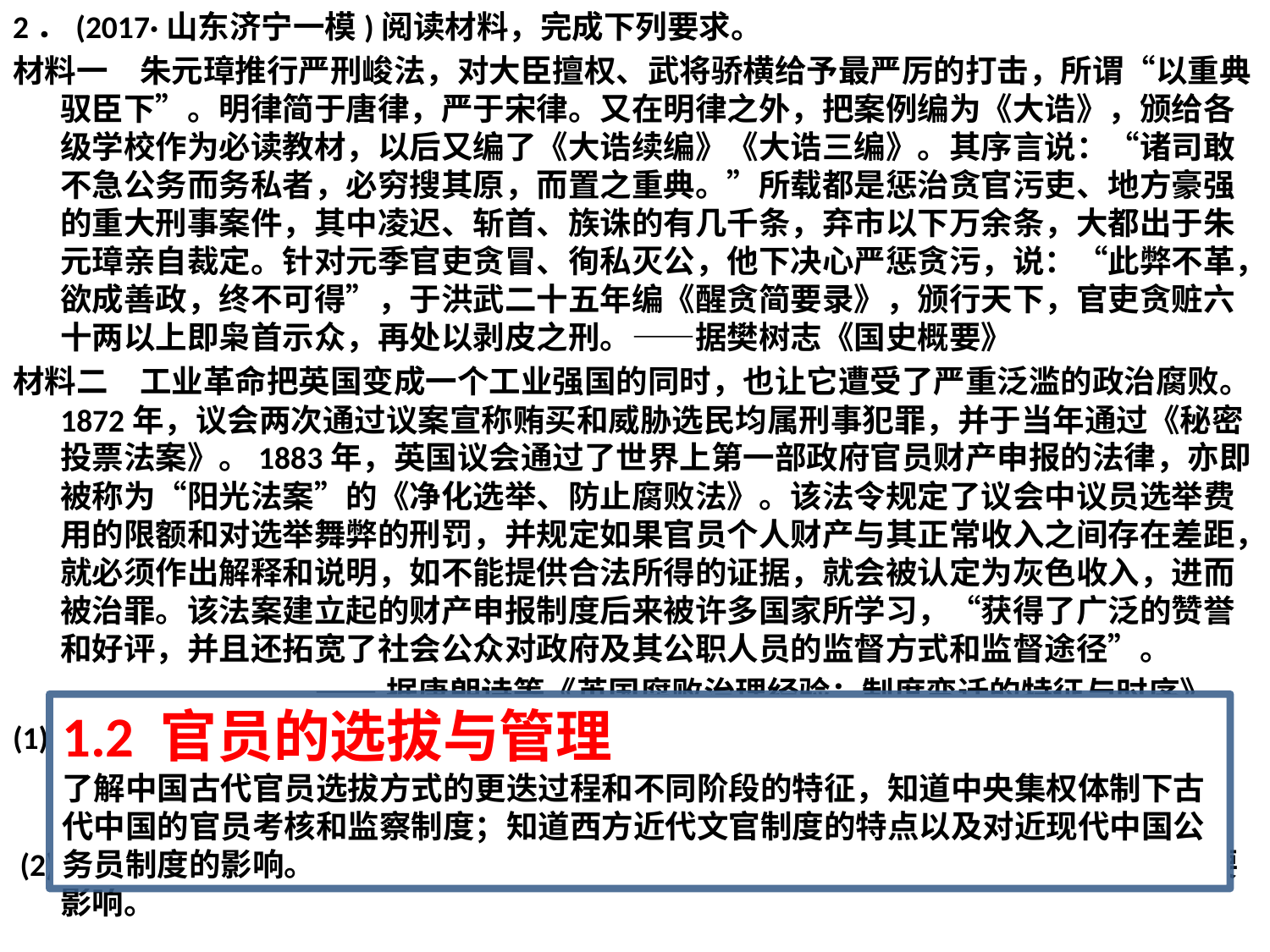

2．(2017·山东济宁一模)阅读材料，完成下列要求。
材料一　朱元璋推行严刑峻法，对大臣擅权、武将骄横给予最严厉的打击，所谓“以重典驭臣下”。明律简于唐律，严于宋律。又在明律之外，把案例编为《大诰》，颁给各级学校作为必读教材，以后又编了《大诰续编》《大诰三编》。其序言说：“诸司敢不急公务而务私者，必穷搜其原，而置之重典。”所载都是惩治贪官污吏、地方豪强的重大刑事案件，其中凌迟、斩首、族诛的有几千条，弃市以下万余条，大都出于朱元璋亲自裁定。针对元季官吏贪冒、徇私灭公，他下决心严惩贪污，说：“此弊不革，欲成善政，终不可得”，于洪武二十五年编《醒贪简要录》，颁行天下，官吏贪赃六十两以上即枭首示众，再处以剥皮之刑。——据樊树志《国史概要》
材料二　工业革命把英国变成一个工业强国的同时，也让它遭受了严重泛滥的政治腐败。1872年，议会两次通过议案宣称贿买和威胁选民均属刑事犯罪，并于当年通过《秘密投票法案》。1883年，英国议会通过了世界上第一部政府官员财产申报的法律，亦即被称为“阳光法案”的《净化选举、防止腐败法》。该法令规定了议会中议员选举费用的限额和对选举舞弊的刑罚，并规定如果官员个人财产与其正常收入之间存在差距，就必须作出解释和说明，如不能提供合法所得的证据，就会被认定为灰色收入，进而被治罪。该法案建立起的财产申报制度后来被许多国家所学习，“获得了广泛的赞誉和好评，并且还拓宽了社会公众对政府及其公职人员的监督方式和监督途径”。
                                          ——据唐朗诗等《英国腐败治理经验：制度变迁的特征与时序》
(1)根据材料一、二，比较明代整顿吏治和近代英国反腐举措的异同，并指出其反腐举措出现差异的政治根源。

 (2)根据材料二，指出近代英国反腐的重要领域，结合所学知识，说明其反腐举措的重要影响。

1.2 官员的选拔与管理
了解中国古代官员选拔方式的更迭过程和不同阶段的特征，知道中央集权体制下古代中国的官员考核和监察制度；知道西方近代文官制度的特点以及对近现代中国公务员制度的影响。